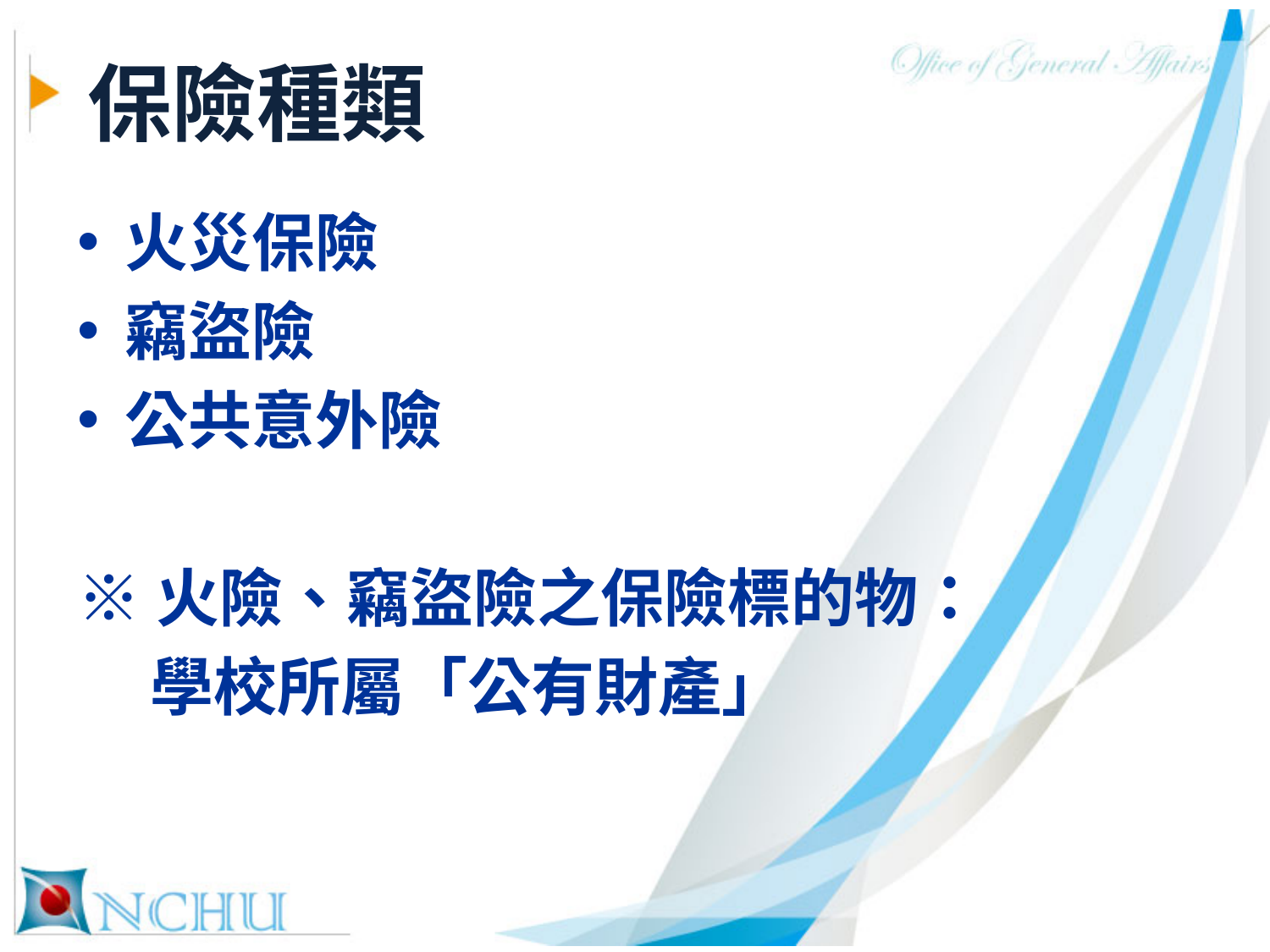

# 保險種類
火災保險
竊盜險
公共意外險

※火險、竊盜險之保險標的物：
    學校所屬「公有財產」